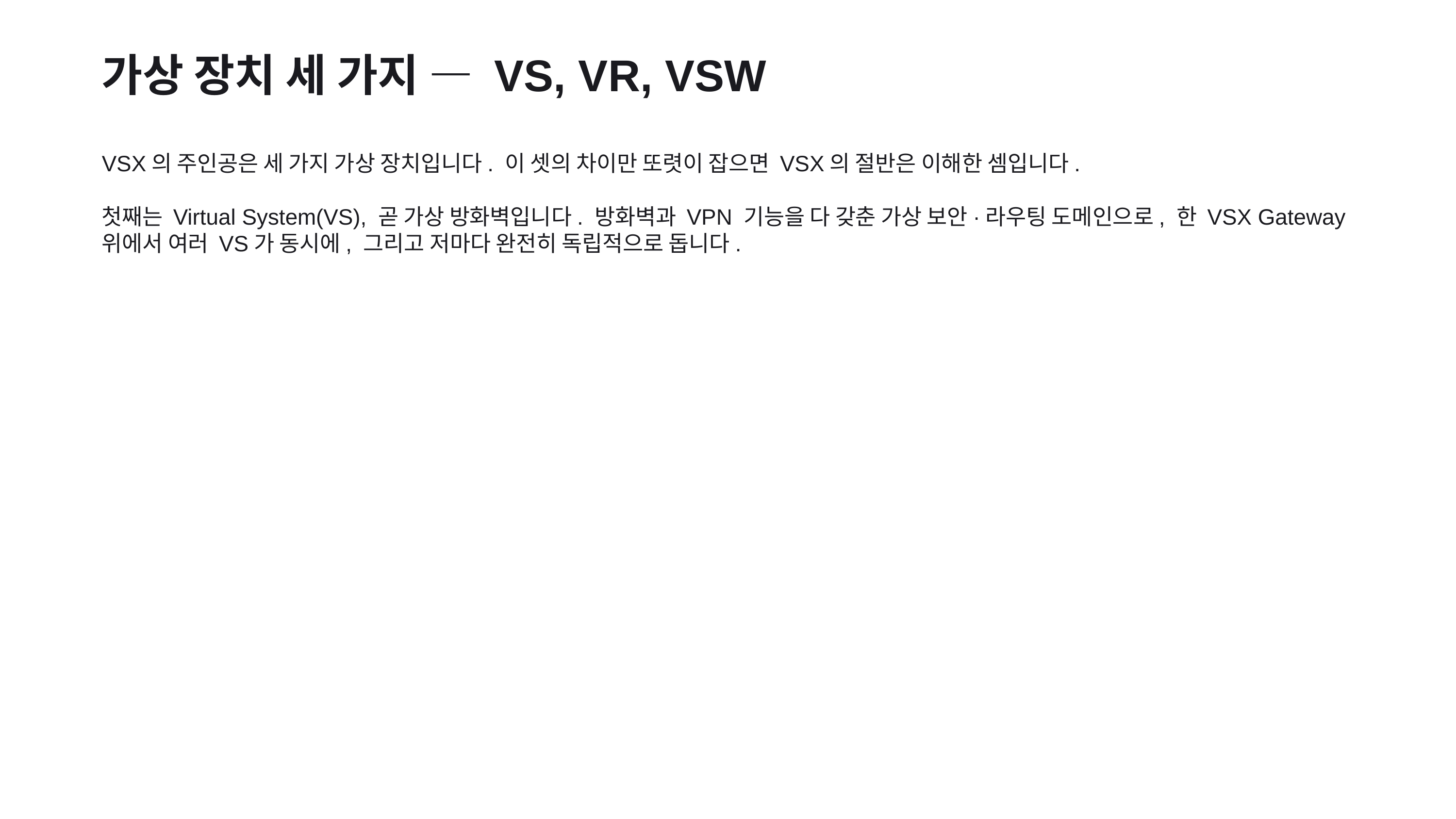

가상 장치 세 가지 — VS, VR, VSW
VSX의 주인공은 세 가지 가상 장치입니다. 이 셋의 차이만 또렷이 잡으면 VSX의 절반은 이해한 셈입니다.

첫째는 Virtual System(VS), 곧 가상 방화벽입니다. 방화벽과 VPN 기능을 다 갖춘 가상 보안·라우팅 도메인으로, 한 VSX Gateway 위에서 여러 VS가 동시에, 그리고 저마다 완전히 독립적으로 돕니다.